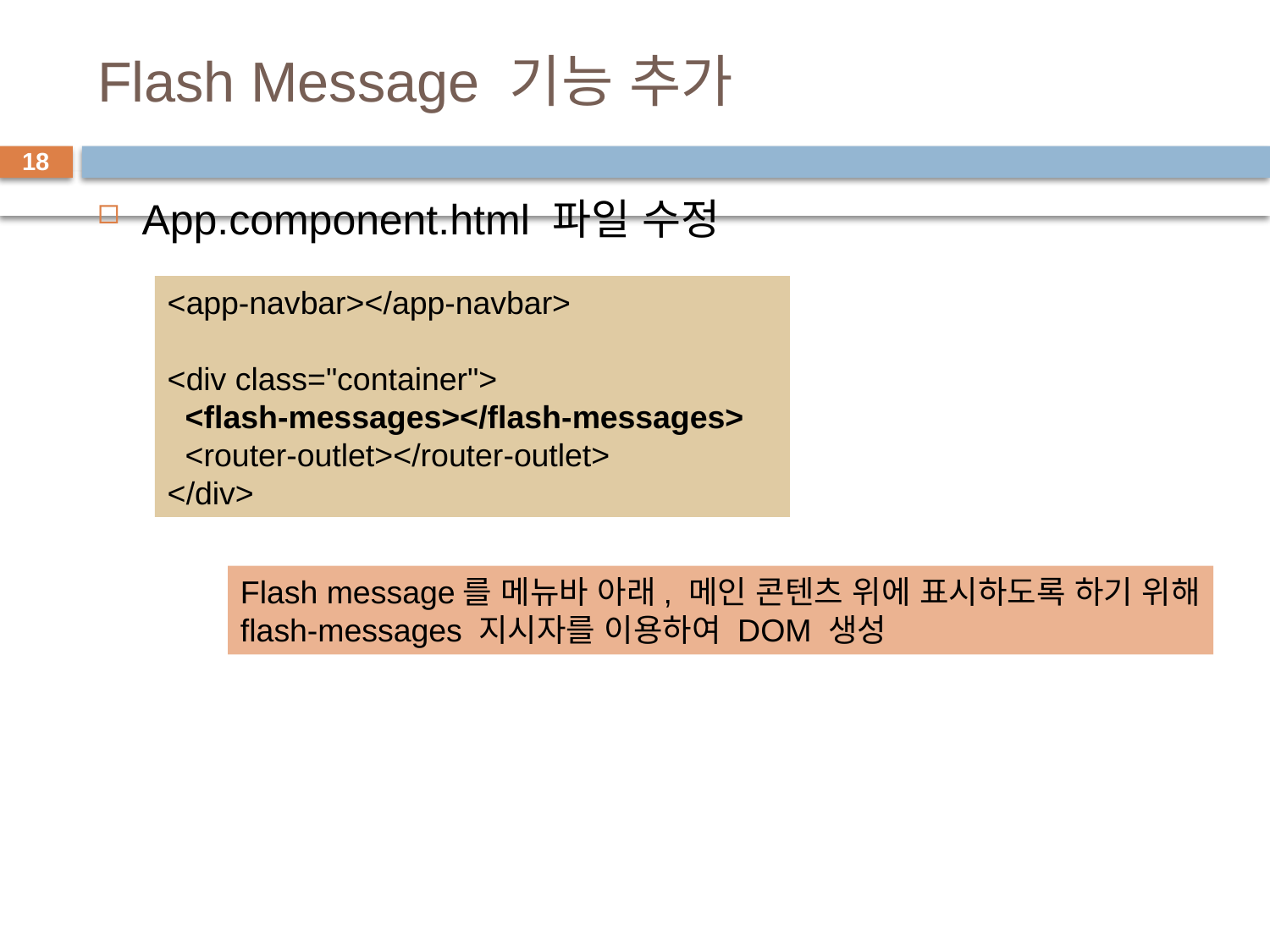

# Flash Message 기능 추가
18
App.component.html 파일 수정
<app-navbar></app-navbar>

<div class="container">
  <flash-messages></flash-messages>
  <router-outlet></router-outlet>
</div>
Flash message를 메뉴바 아래, 메인 콘텐츠 위에 표시하도록 하기 위해
flash-messages 지시자를 이용하여 DOM 생성